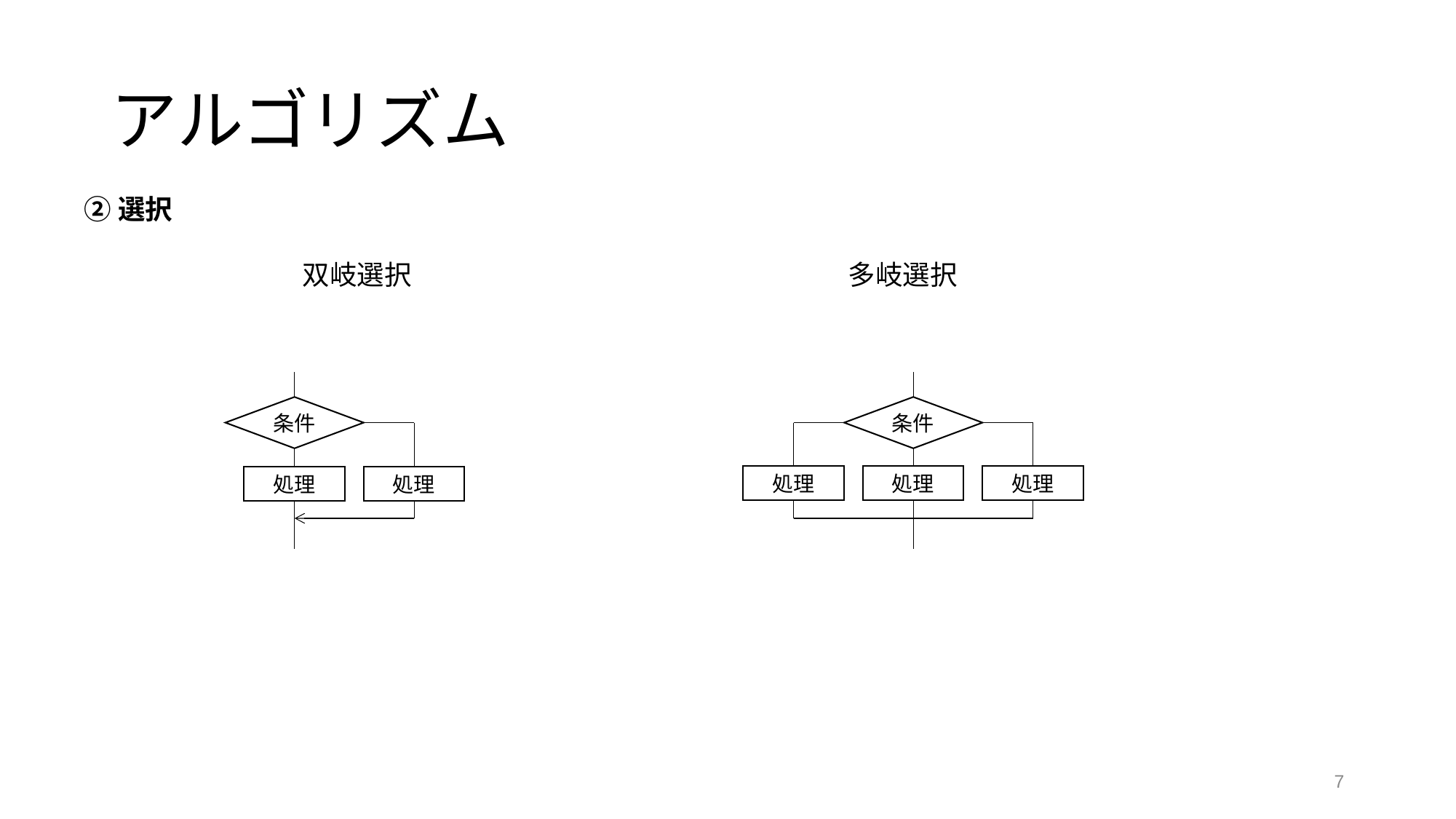

# アルゴリズム
②選択

		双岐選択				多岐選択

条件
処理
処理
条件
処理
処理
処理

7